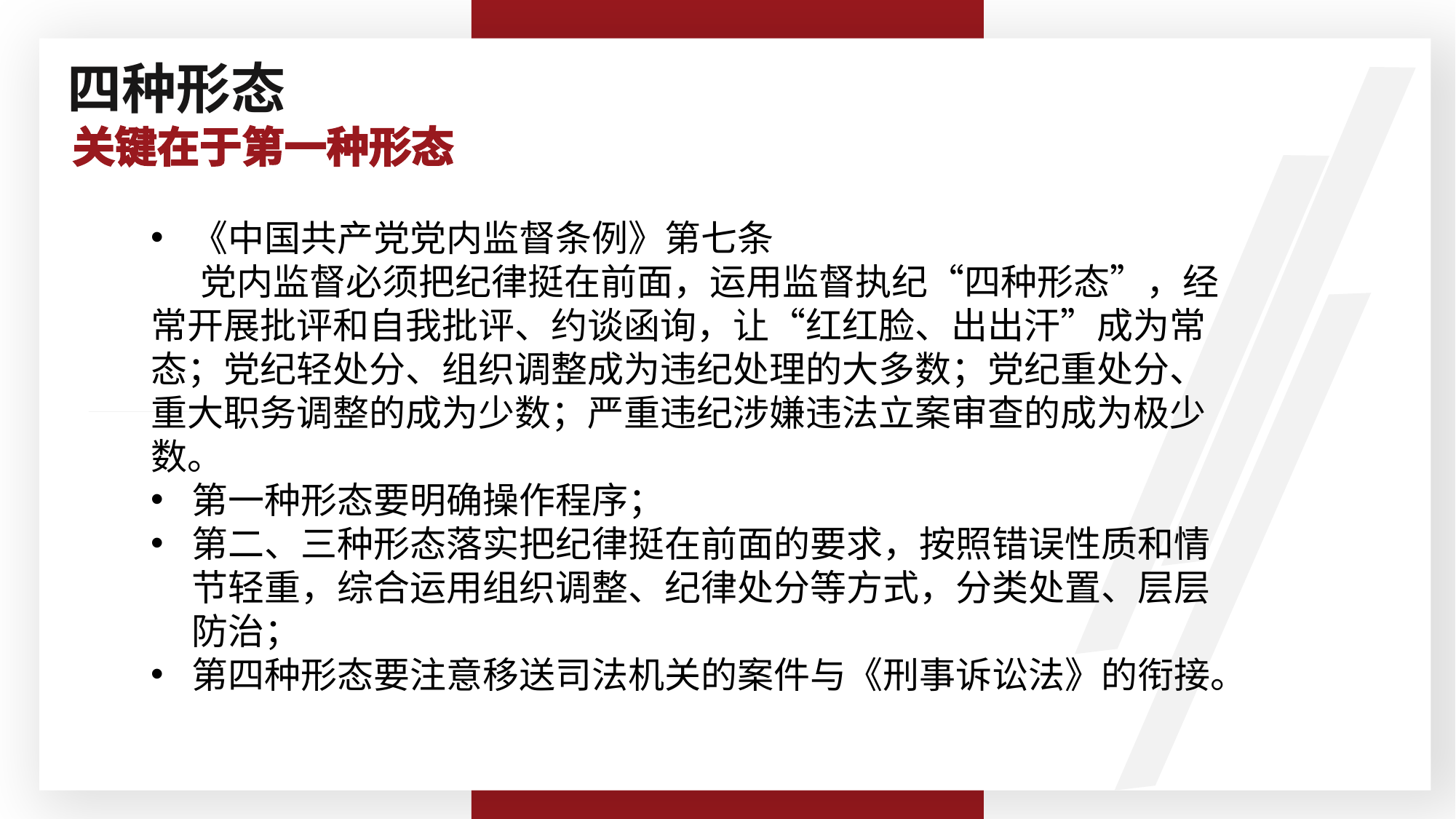

四种形态
关键在于第一种形态

《中国共产党党内监督条例》第七条
     党内监督必须把纪律挺在前面，运用监督执纪“四种形态”，经常开展批评和自我批评、约谈函询，让“红红脸、出出汗”成为常态；党纪轻处分、组织调整成为违纪处理的大多数；党纪重处分、重大职务调整的成为少数；严重违纪涉嫌违法立案审查的成为极少数。
第一种形态要明确操作程序；
第二、三种形态落实把纪律挺在前面的要求，按照错误性质和情节轻重，综合运用组织调整、纪律处分等方式，分类处置、层层防治；
第四种形态要注意移送司法机关的案件与《刑事诉讼法》的衔接。